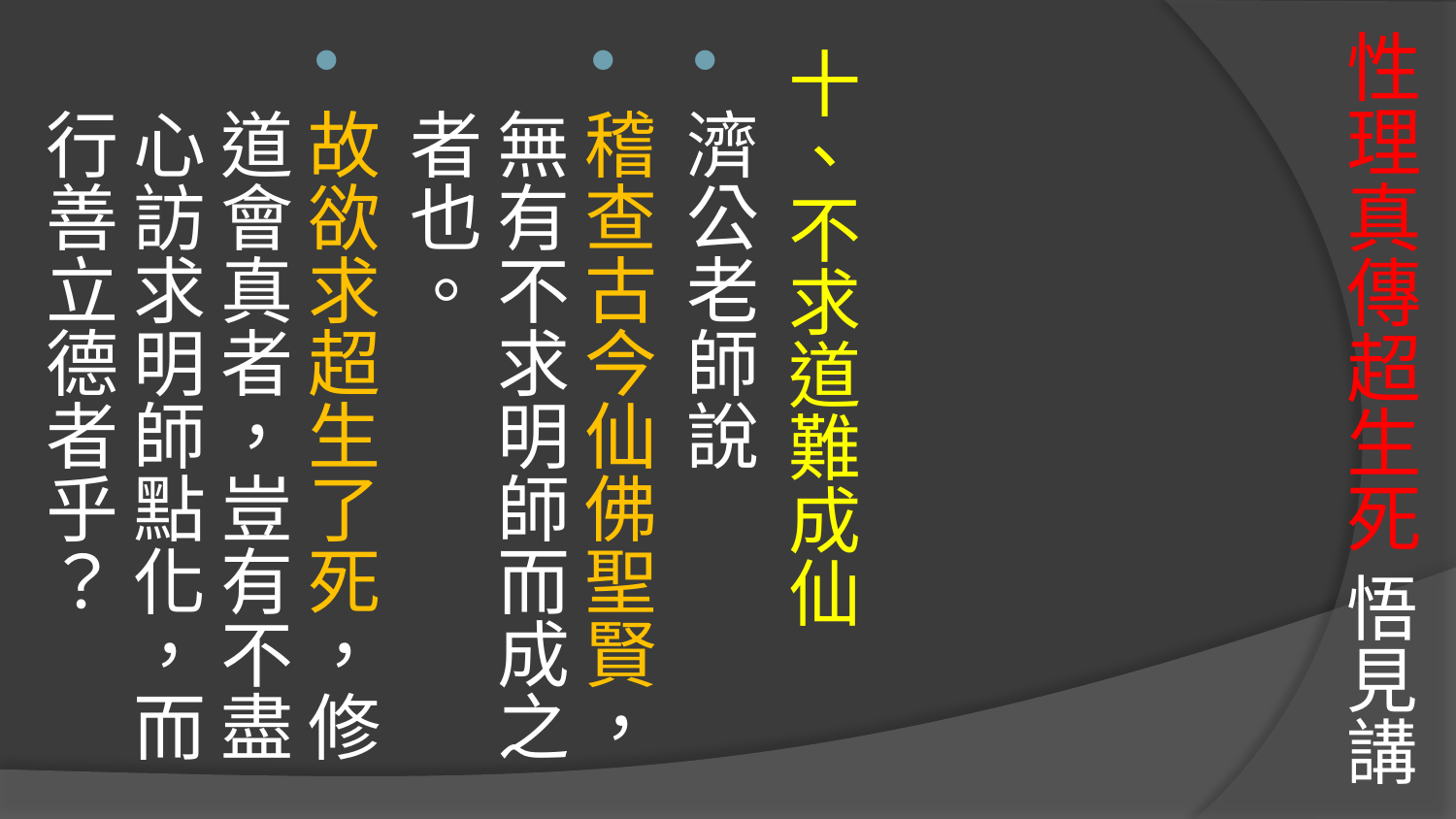

# 性理真傳超生死 悟見講
十、不求道難成仙
濟公老師說
稽查古今仙佛聖賢，無有不求明師而成之者也。
故欲求超生了死，修道會真者，豈有不盡心訪求明師點化，而行善立德者乎？